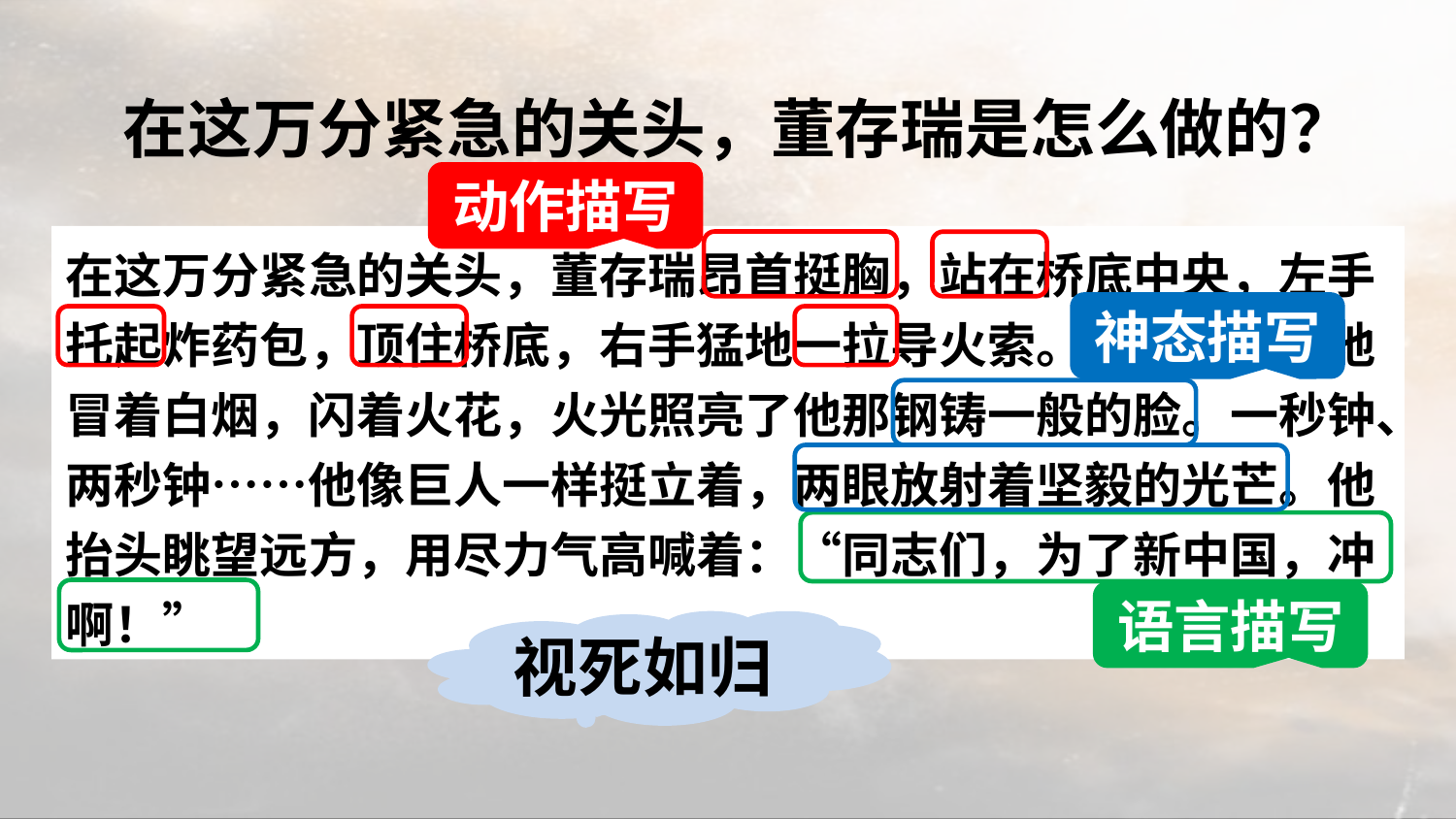

在这万分紧急的关头，董存瑞是怎么做的？
动作描写
在这万分紧急的关头，董存瑞昂首挺胸，站在桥底中央，左手托起炸药包，顶住桥底，右手猛地一拉导火索。导火索哧哧地冒着白烟，闪着火花，火光照亮了他那钢铸一般的脸。一秒钟、两秒钟……他像巨人一样挺立着，两眼放射着坚毅的光芒。他抬头眺望远方，用尽力气高喊着：“同志们，为了新中国，冲啊！”

神态描写

语言描写
视死如归